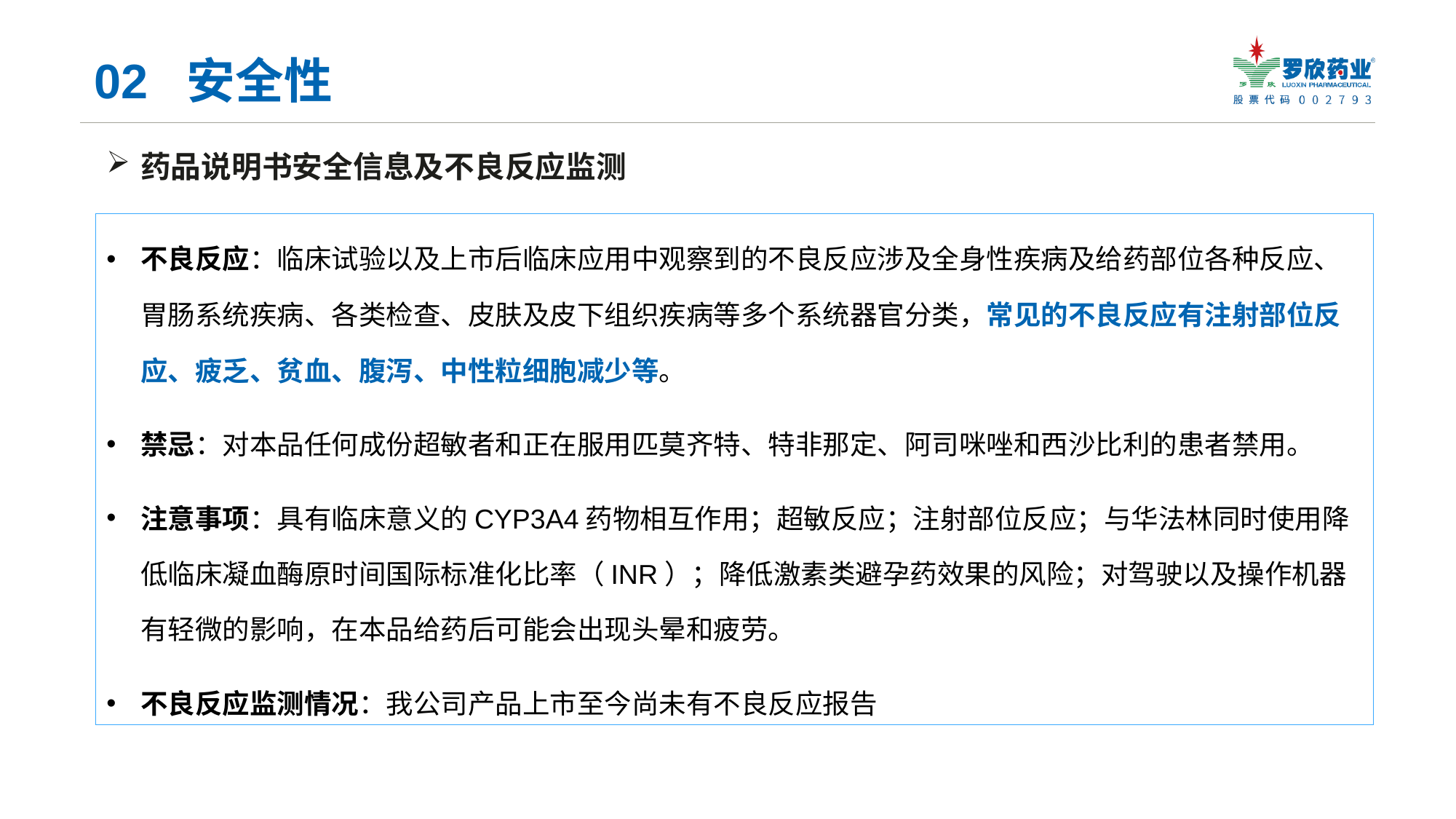

02  安全性
药品说明书安全信息及不良反应监测
不良反应：临床试验以及上市后临床应用中观察到的不良反应涉及全身性疾病及给药部位各种反应、胃肠系统疾病、各类检查、皮肤及皮下组织疾病等多个系统器官分类，常见的不良反应有注射部位反应、疲乏、贫血、腹泻、中性粒细胞减少等。
禁忌：对本品任何成份超敏者和正在服用匹莫齐特、特非那定、阿司咪唑和西沙比利的患者禁用。
注意事项：具有临床意义的CYP3A4药物相互作用；超敏反应；注射部位反应；与华法林同时使用降低临床凝血酶原时间国际标准化比率（INR）；降低激素类避孕药效果的风险；对驾驶以及操作机器有轻微的影响，在本品给药后可能会出现头晕和疲劳。
不良反应监测情况：我公司产品上市至今尚未有不良反应报告
5